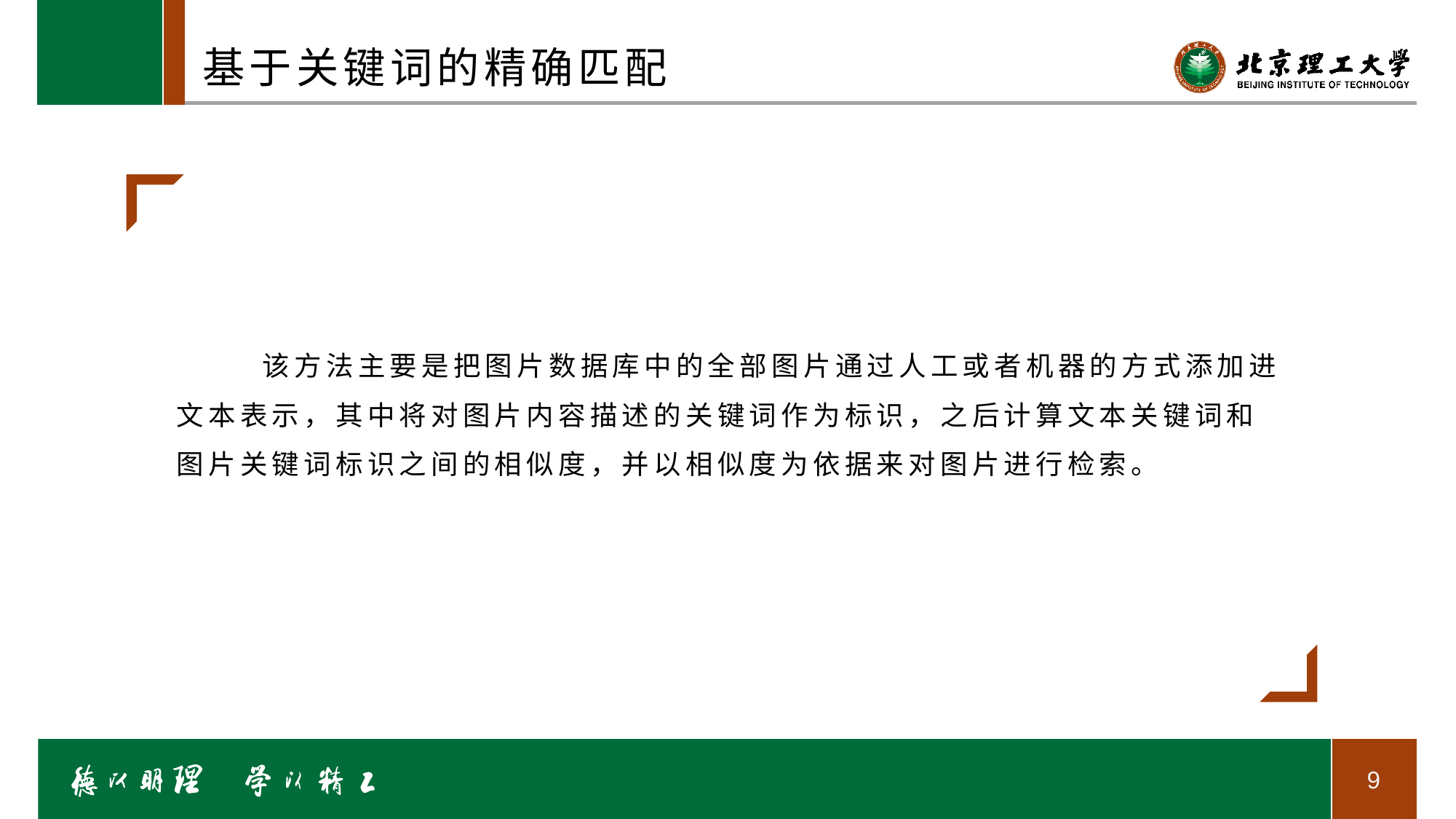

# 基于关键词的精确匹配

该方法主要是把图片数据库中的全部图片通过人工或者机器的方式添加进文本表示，其中将对图片内容描述的关键词作为标识，之后计算文本关键词和图片关键词标识之间的相似度，并以相似度为依据来对图片进行检索。